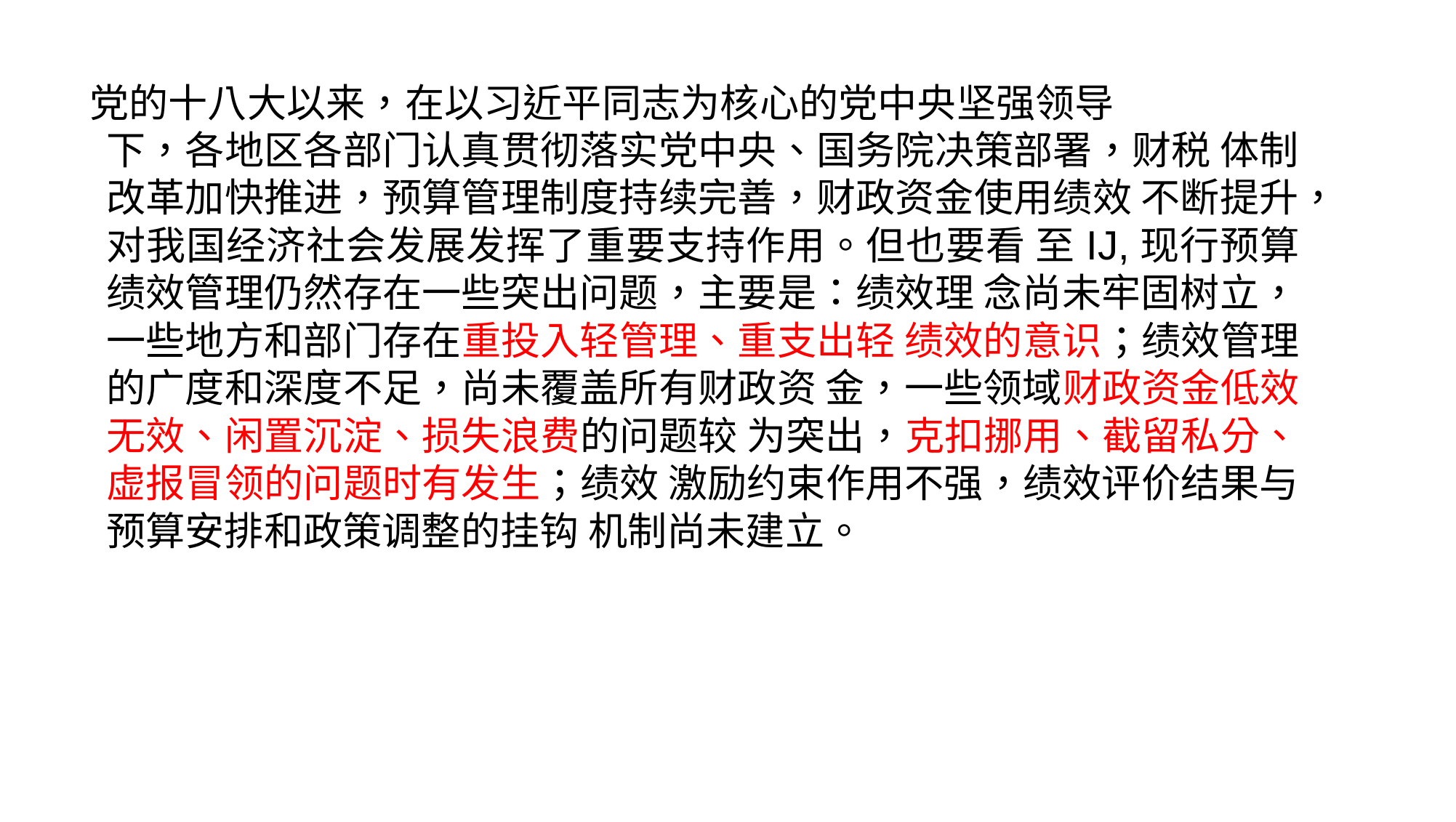

党的十八大以来，在以习近平同志为核心的党中央坚强领导
下，各地区各部门认真贯彻落实党中央、国务院决策部署，财税 体制改革加快推进，预算管理制度持续完善，财政资金使用绩效 不断提升，对我国经济社会发展发挥了重要支持作用。但也要看 至IJ,现行预算绩效管理仍然存在一些突出问题，主要是：绩效理 念尚未牢固树立，一些地方和部门存在重投入轻管理、重支出轻 绩效的意识；绩效管理的广度和深度不足，尚未覆盖所有财政资 金，一些领域财政资金低效无效、闲置沉淀、损失浪费的问题较 为突出，克扣挪用、截留私分、虚报冒领的问题时有发生；绩效 激励约束作用不强，绩效评价结果与预算安排和政策调整的挂钩 机制尚未建立。